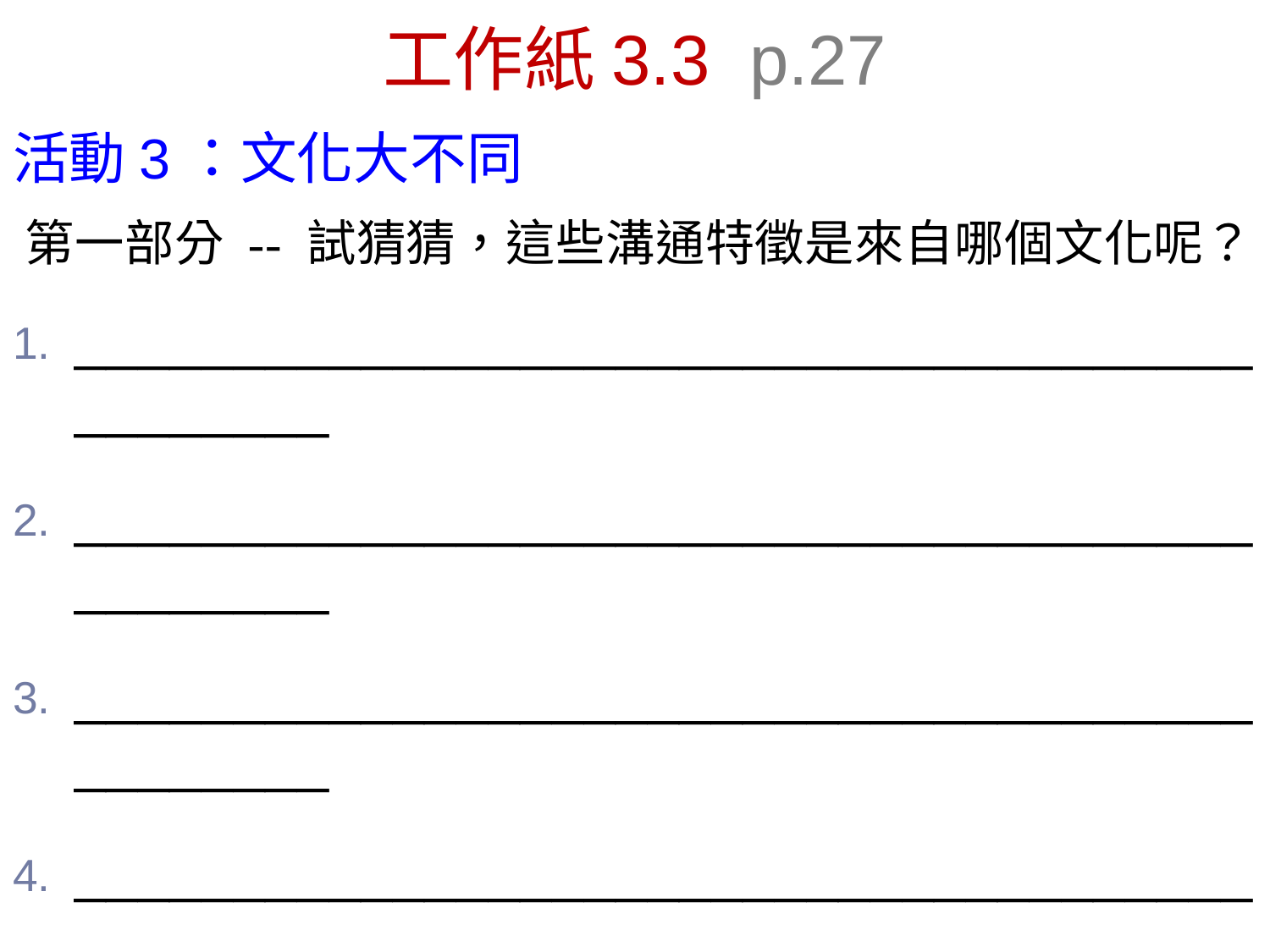

# 工作紙3.3  p.27
活動3：文化大不同
第一部分 -- 試猜猜，這些溝通特徵是來自哪個文化呢？
_____________________________________________
_____________________________________________
_____________________________________________
_____________________________________________
_____________________________________________
_____________________________________________